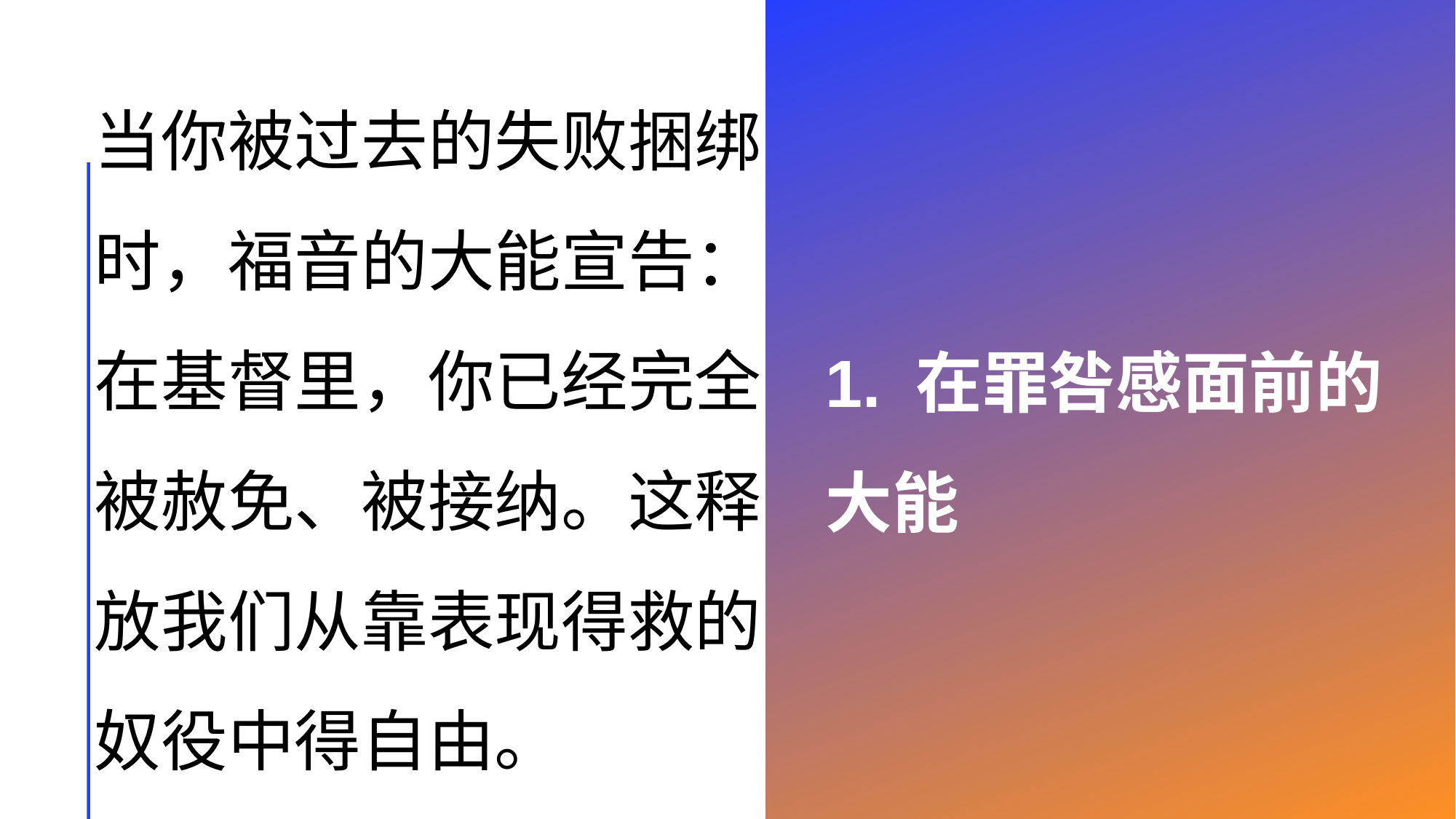

当你被过去的失败捆绑时，福音的大能宣告：在基督里，你已经完全被赦免、被接纳。这释放我们从靠表现得救的奴役中得自由。
# 1. 在罪咎感面前的大能